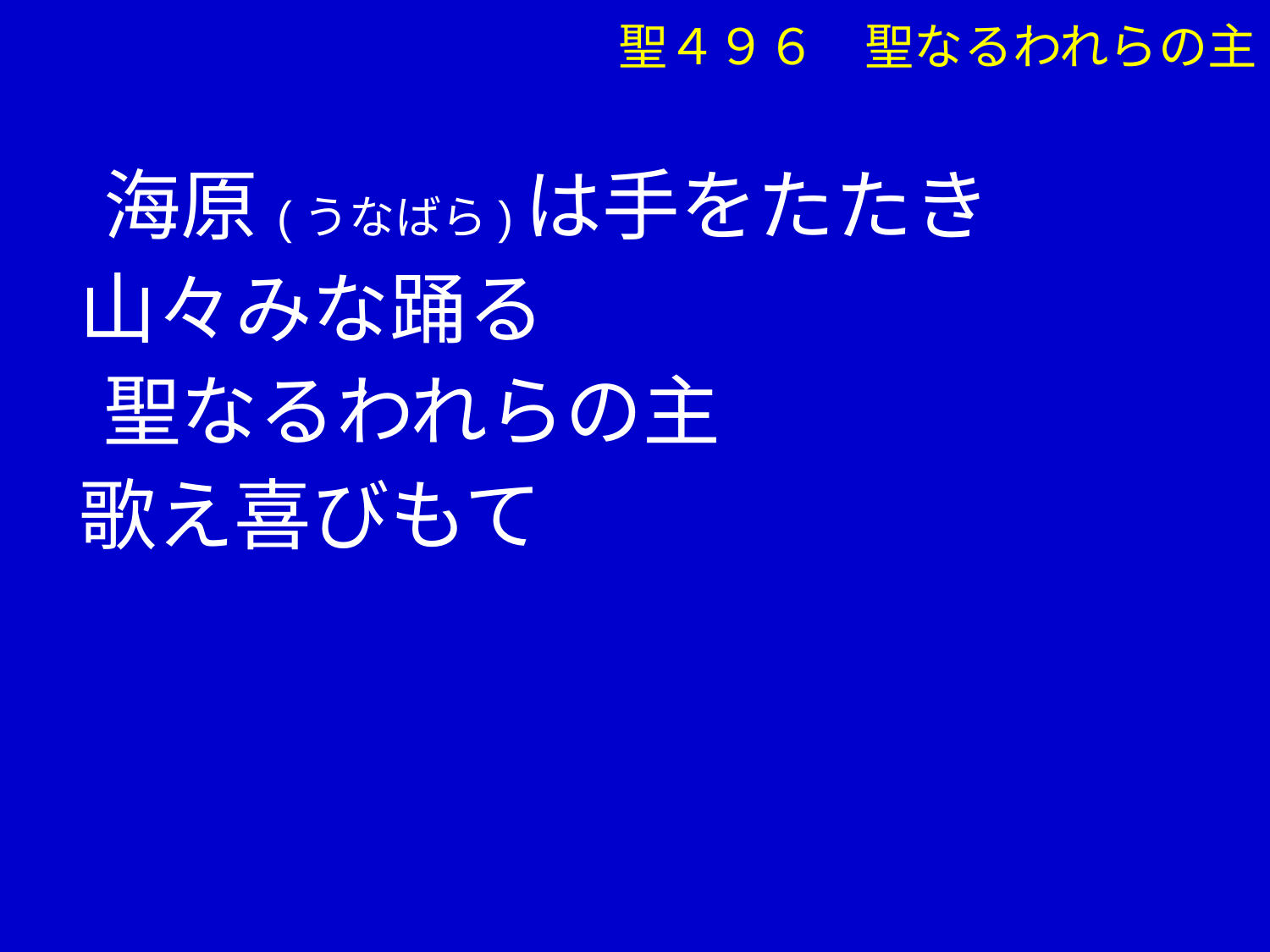

聖４９６　聖なるわれらの主
　 海原(うなばら)は手をたたき
   山々みな踊る
　 聖なるわれらの主
   歌え喜びもて